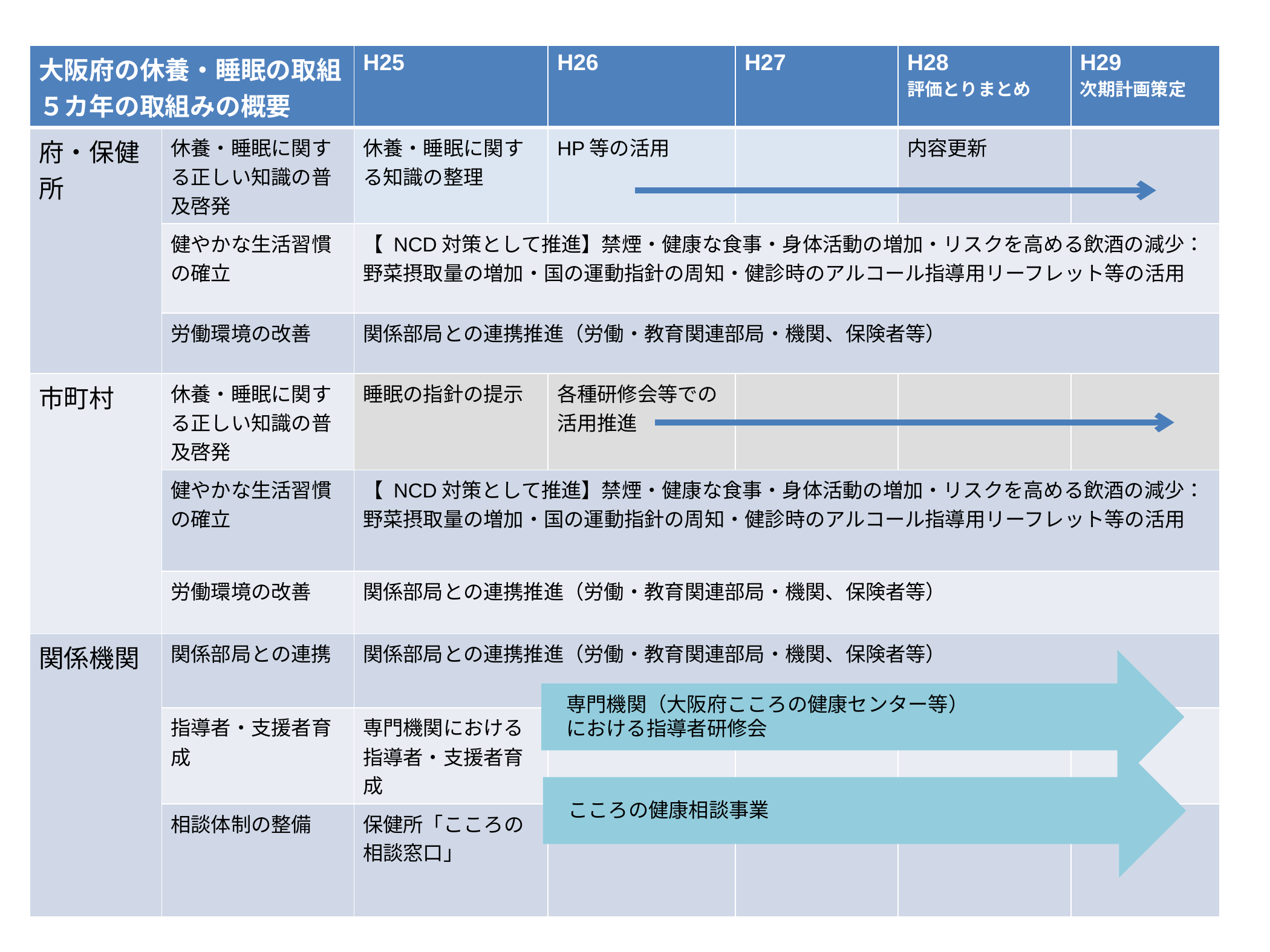

| 大阪府の休養・睡眠の取組 ５カ年の取組みの概要 |  | H25 | H26 | H27 | H28 評価とりまとめ | H29 次期計画策定 |
| --- | --- | --- | --- | --- | --- | --- |
| 府・保健所 | 休養・睡眠に関する正しい知識の普及啓発 | 休養・睡眠に関する知識の整理 | HP等の活用 |  | 内容更新 |  |
|  | 健やかな生活習慣の確立 | 【 NCD対策として推進】禁煙・健康な食事・身体活動の増加・リスクを高める飲酒の減少：野菜摂取量の増加・国の運動指針の周知・健診時のアルコール指導用リーフレット等の活用 |  |  |  |  |
|  | 労働環境の改善 | 関係部局との連携推進（労働・教育関連部局・機関、保険者等） |  |  |  |  |
| 市町村 | 休養・睡眠に関する正しい知識の普及啓発 | 睡眠の指針の提示 | 各種研修会等での活用推進 |  |  |  |
|  | 健やかな生活習慣の確立 | 【 NCD対策として推進】禁煙・健康な食事・身体活動の増加・リスクを高める飲酒の減少：野菜摂取量の増加・国の運動指針の周知・健診時のアルコール指導用リーフレット等の活用 |  |  |  |  |
|  | 労働環境の改善 | 関係部局との連携推進（労働・教育関連部局・機関、保険者等） |  |  |  |  |
| 関係機関 | 関係部局との連携 | 関係部局との連携推進（労働・教育関連部局・機関、保険者等） |  |  |  |  |
|  | 指導者・支援者育成 | 専門機関における指導者・支援者育成 |  |  |  |  |
|  | 相談体制の整備 | 保健所「こころの相談窓口」 |  |  |  |  |

専門機関（大阪府こころの健康センター等）
における指導者研修会

こころの健康相談事業